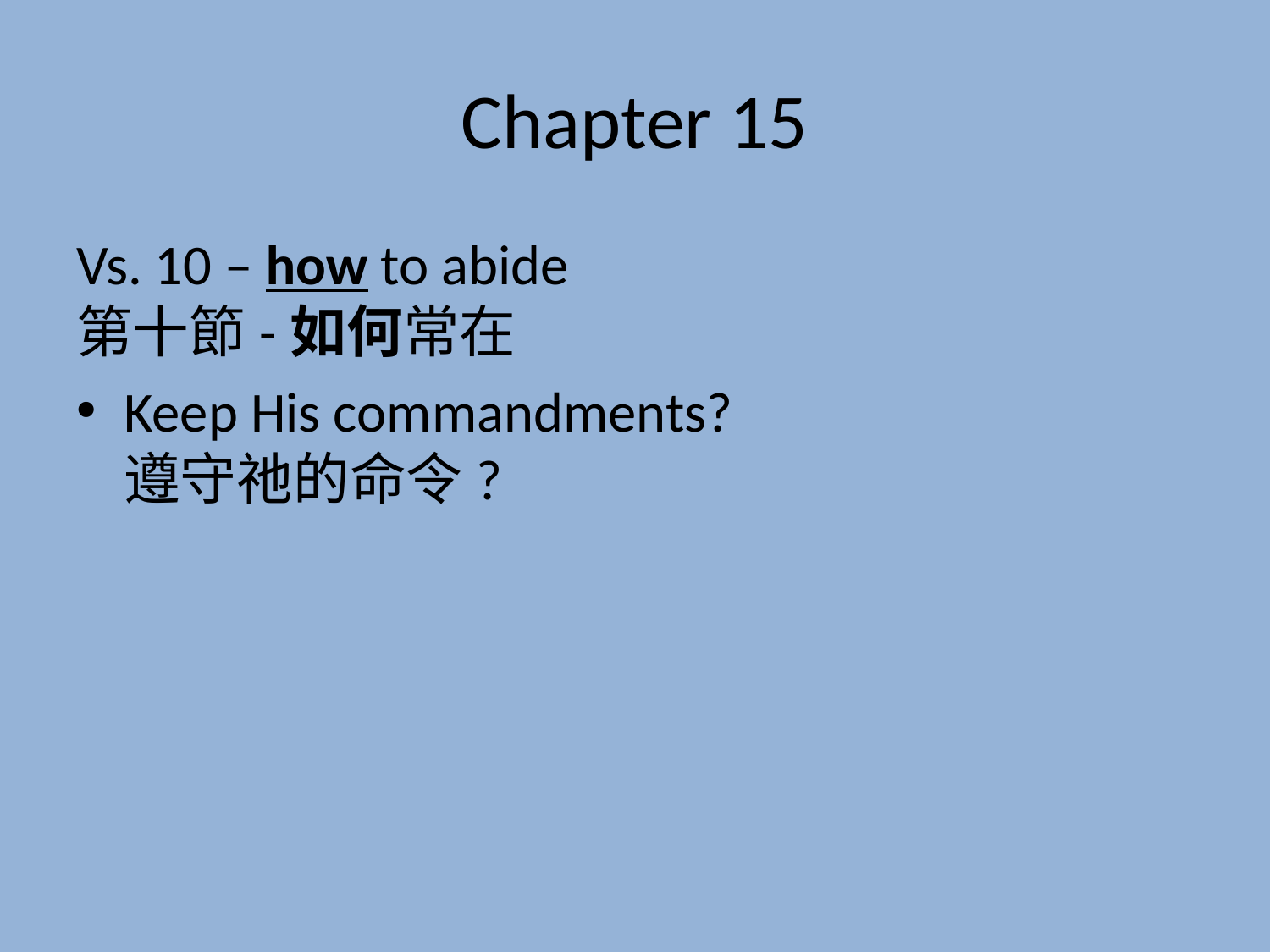

# Chapter 15
Vs. 10 – how to abide
第十節-如何常在
Keep His commandments?
遵守祂的命令?